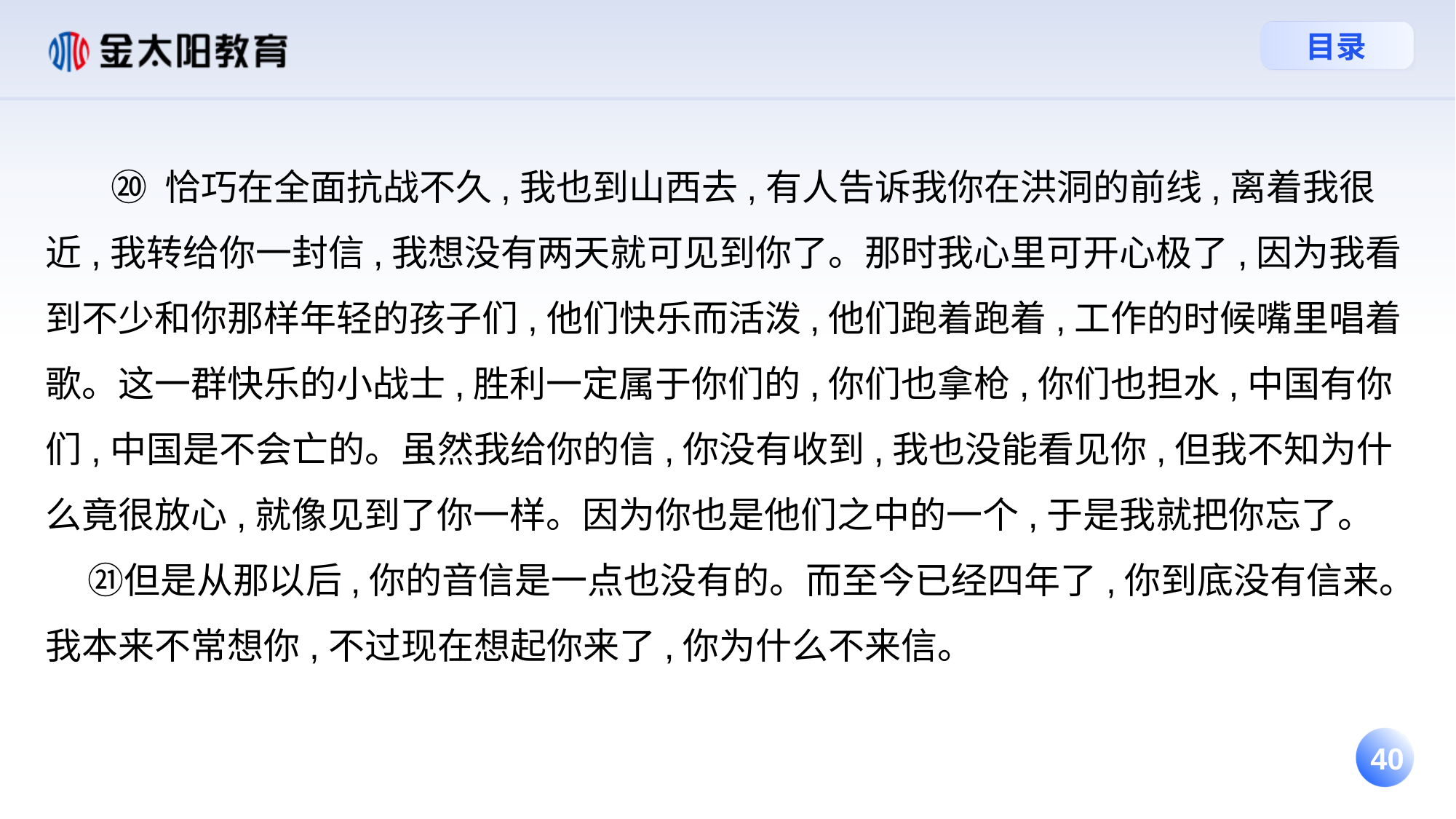

⑳ 恰巧在全面抗战不久,我也到山西去,有人告诉我你在洪洞的前线,离着我很近,我转给你一封信,我想没有两天就可见到你了。那时我心里可开心极了,因为我看到不少和你那样年轻的孩子们,他们快乐而活泼,他们跑着跑着,工作的时候嘴里唱着歌。这一群快乐的小战士,胜利一定属于你们的,你们也拿枪,你们也担水,中国有你们,中国是不会亡的。虽然我给你的信,你没有收到,我也没能看见你,但我不知为什么竟很放心,就像见到了你一样。因为你也是他们之中的一个,于是我就把你忘了。
    ㉑但是从那以后,你的音信是一点也没有的。而至今已经四年了,你到底没有信来。我本来不常想你,不过现在想起你来了,你为什么不来信。